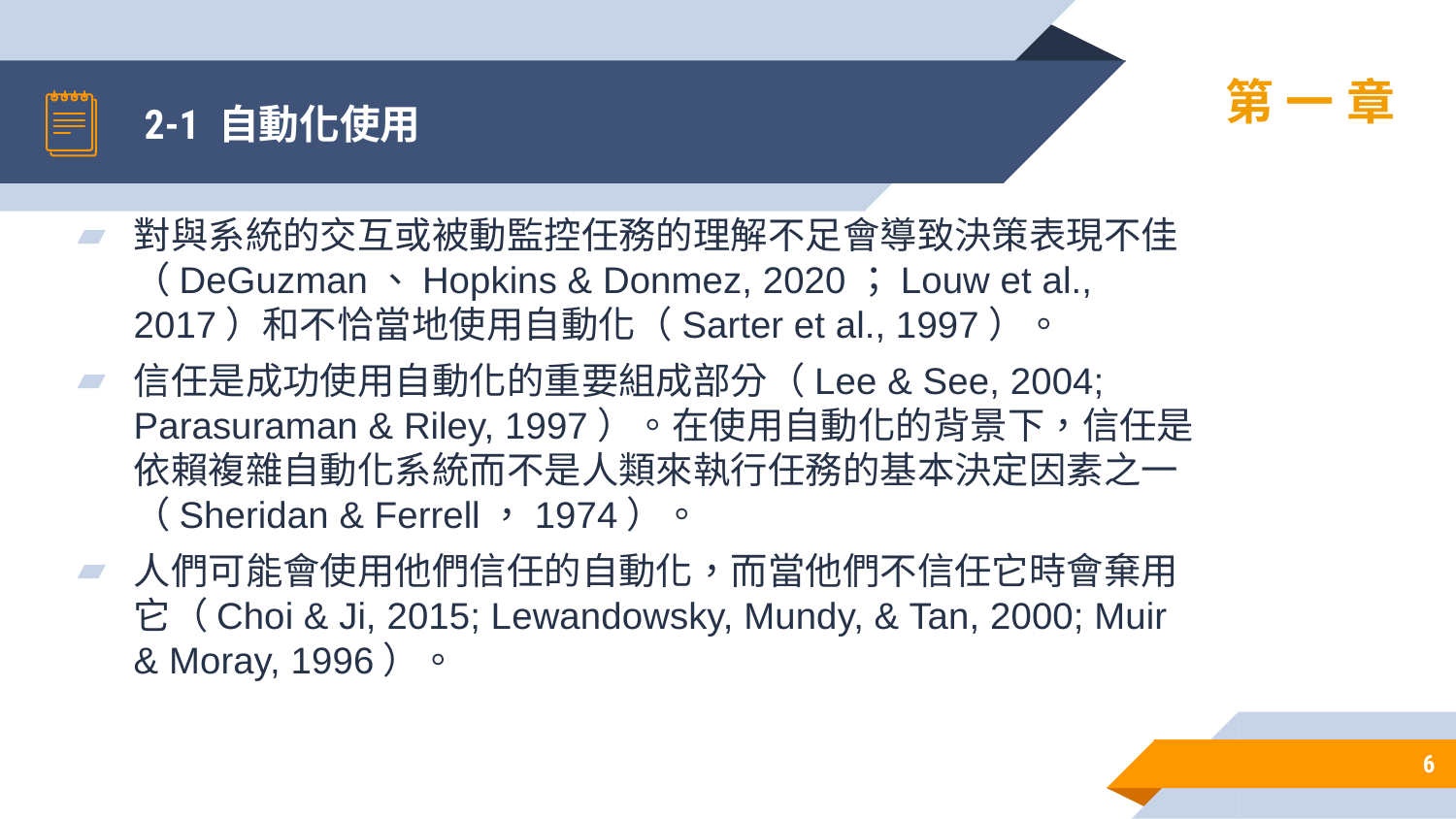

# 2-1 自動化使用
第一章

對與系統的交互或被動監控任務的理解不足會導致決策表現不佳（DeGuzman、Hopkins & Donmez, 2020；Louw et al., 2017）和不恰當地使用自動化（Sarter et al., 1997）。
信任是成功使用自動化的重要組成部分（Lee & See, 2004; Parasuraman & Riley, 1997）。在使用自動化的背景下，信任是依賴複雜自動化系統而不是人類來執行任務的基本決定因素之一（Sheridan & Ferrell，1974）。
人們可能會使用他們信任的自動化，而當他們不信任它時會棄用它（Choi & Ji, 2015; Lewandowsky, Mundy, & Tan, 2000; Muir & Moray, 1996）。

6